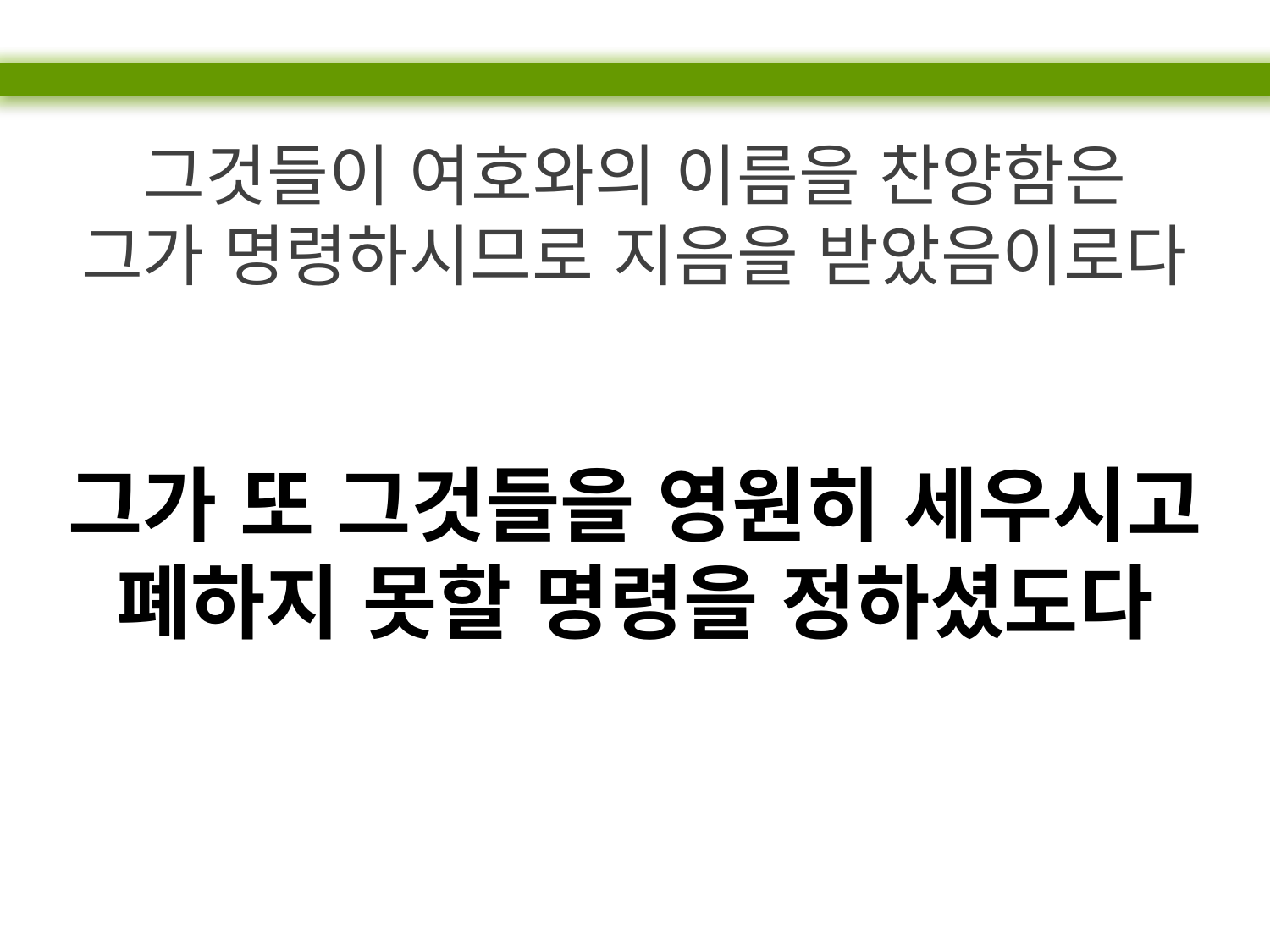

그것들이 여호와의 이름을 찬양함은
그가 명령하시므로 지음을 받았음이로다
그가 또 그것들을 영원히 세우시고
폐하지 못할 명령을 정하셨도다